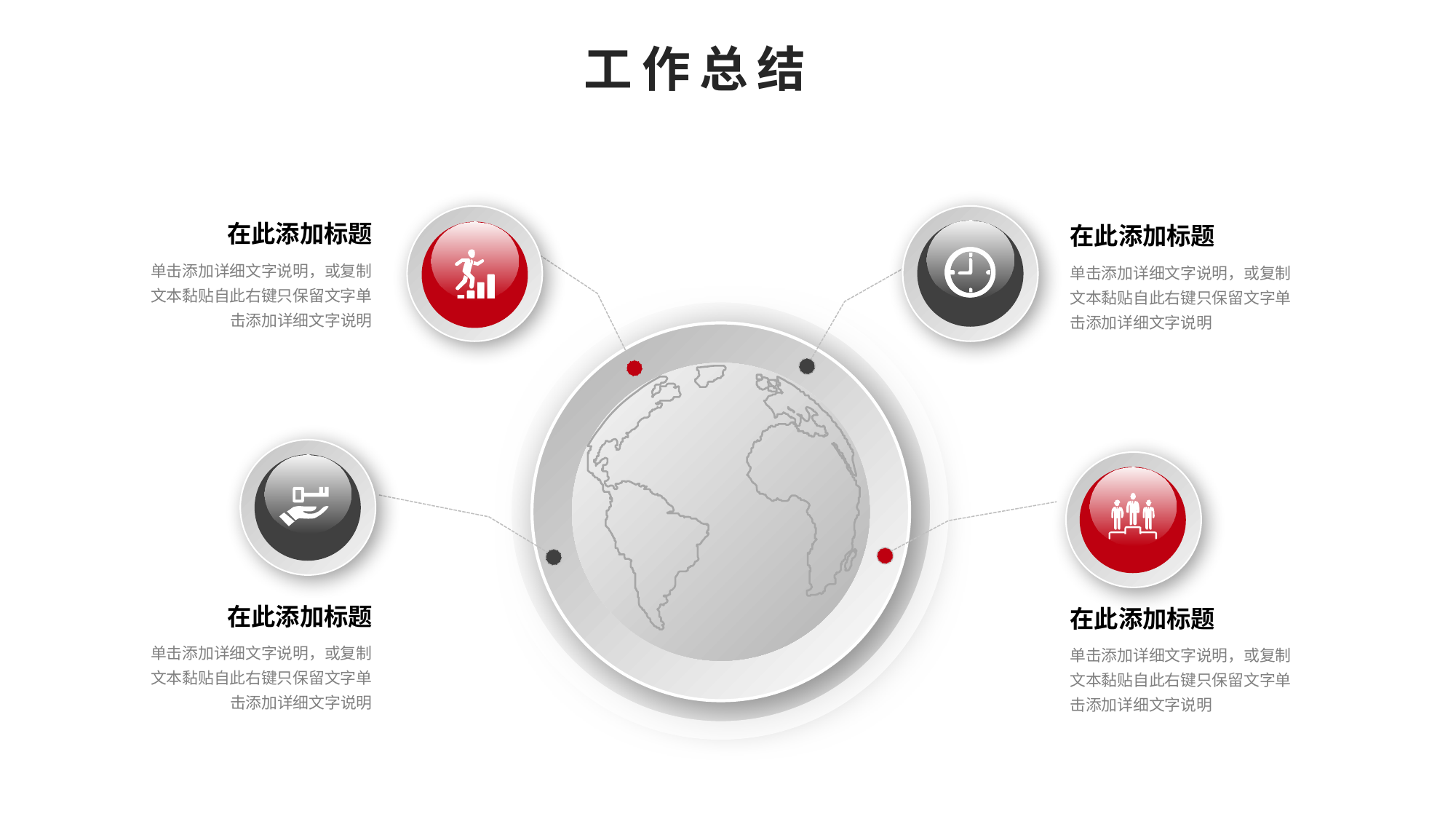

工作总结

在此添加标题
在此添加标题
单击添加详细文字说明，或复制文本黏贴自此右键只保留文字单击添加详细文字说明

单击添加详细文字说明，或复制文本黏贴自此右键只保留文字单击添加详细文字说明

在此添加标题
在此添加标题
单击添加详细文字说明，或复制文本黏贴自此右键只保留文字单击添加详细文字说明
单击添加详细文字说明，或复制文本黏贴自此右键只保留文字单击添加详细文字说明